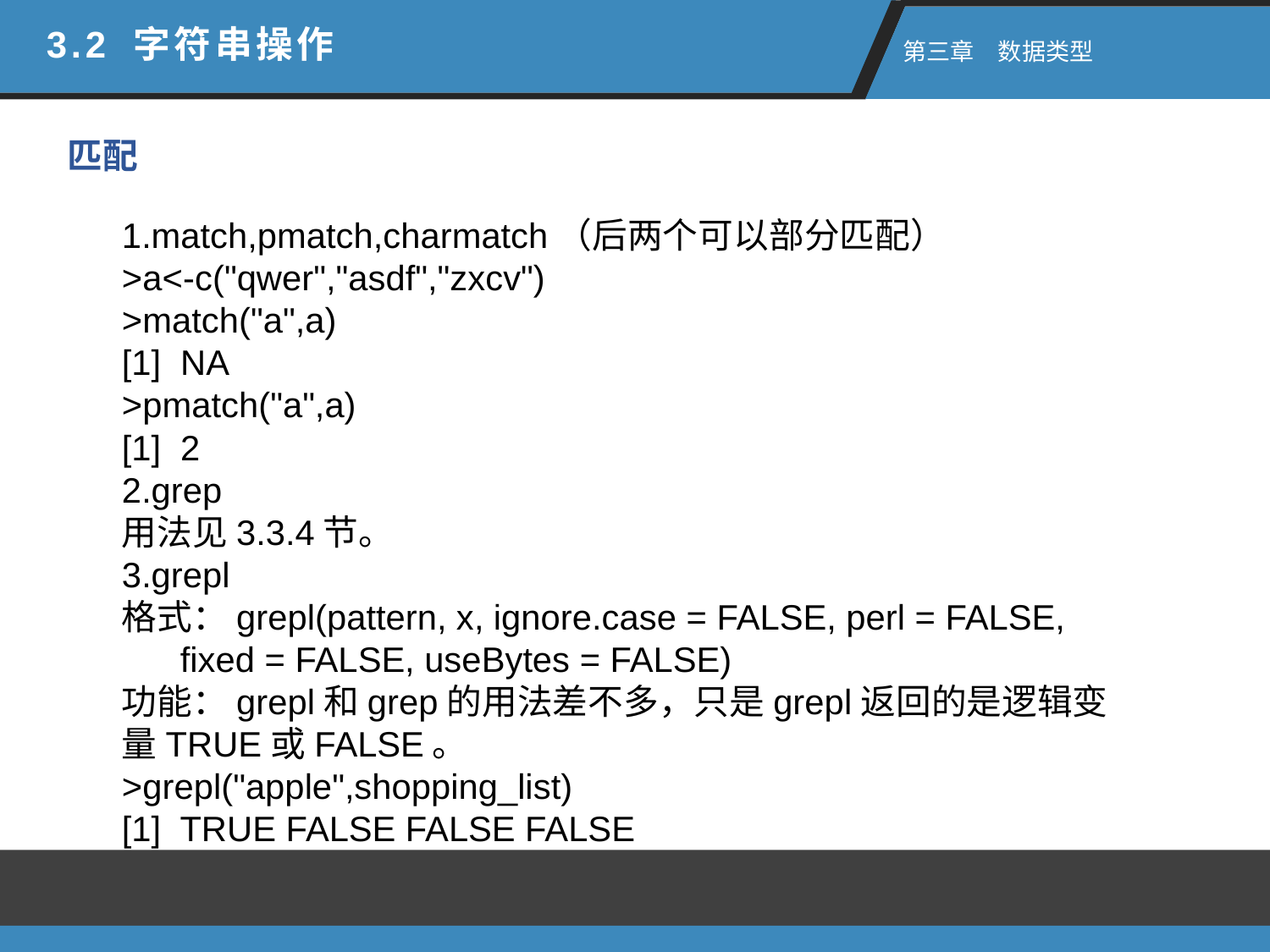

3.2 字符串操作
  第三章　数据类型
匹配
1.match,pmatch,charmatch（后两个可以部分匹配）
>a<-c("qwer","asdf","zxcv")
>match("a",a)
[1]  NA
>pmatch("a",a)
[1]  2
2.grep
用法见3.3.4节。
3.grepl
格式：grepl(pattern, x, ignore.case = FALSE, perl = FALSE,
      fixed = FALSE, useBytes = FALSE)
功能：grepl和grep的用法差不多，只是grepl返回的是逻辑变量TRUE或FALSE。
>grepl("apple",shopping_list)
[1]  TRUE FALSE FALSE FALSE